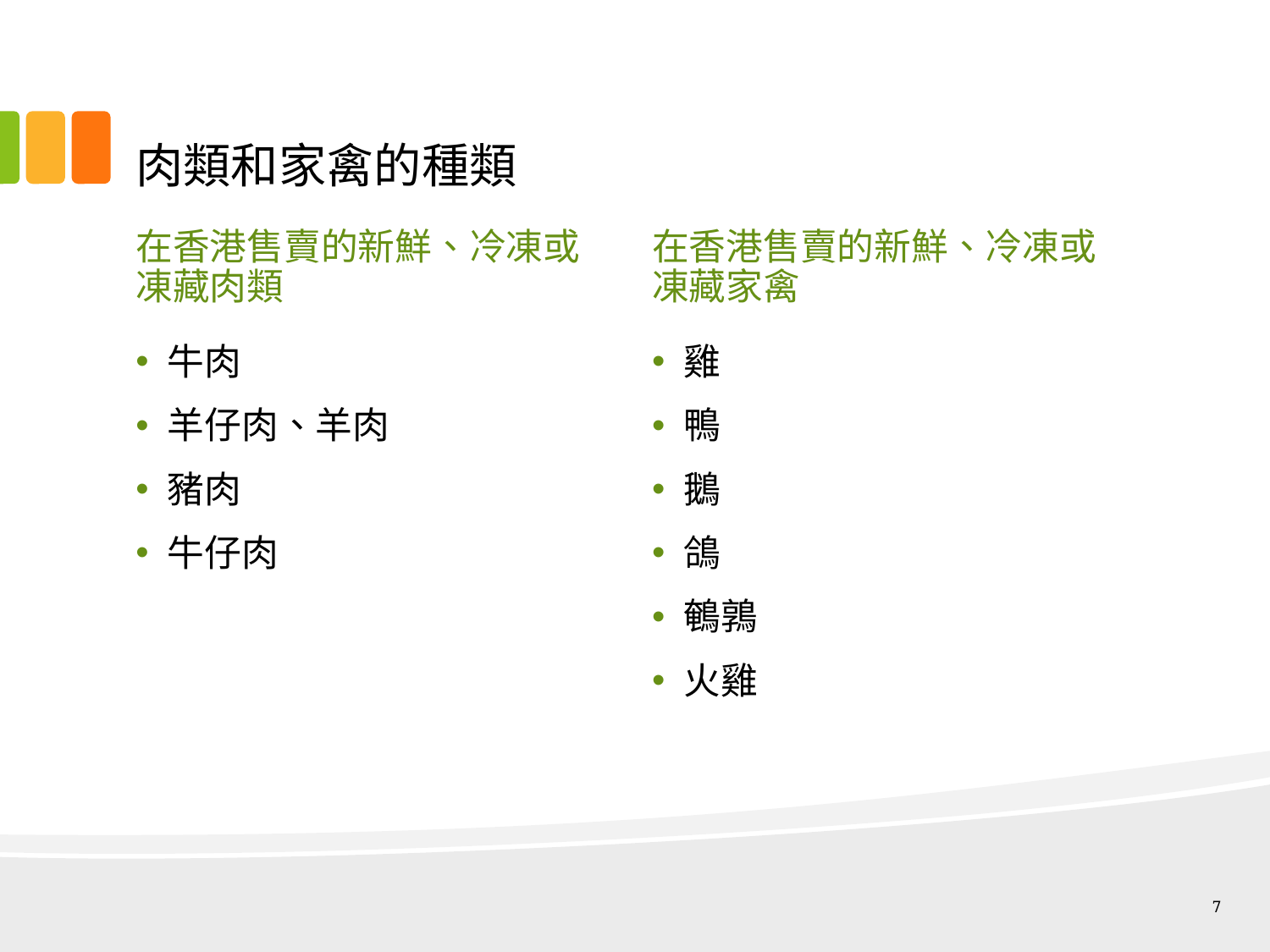

# 肉類和家禽的種類
在香港售賣的新鮮、冷凍或凍藏肉類
在香港售賣的新鮮、冷凍或凍藏家禽
牛肉
羊仔肉、羊肉
豬肉
牛仔肉
雞
鴨
鵝
鴿
鵪鶉
火雞

7